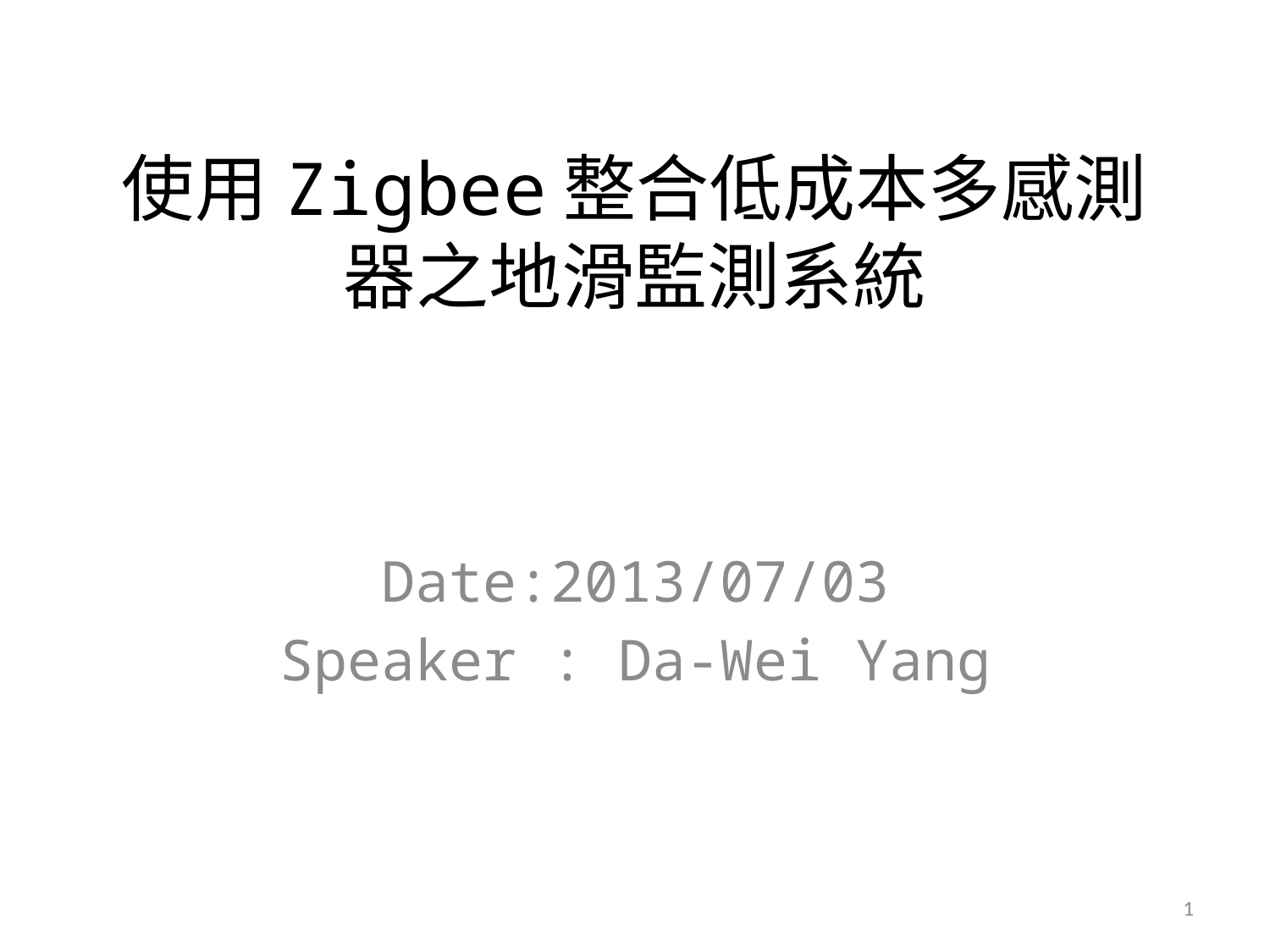

# 使用Zigbee整合低成本多感測器之地滑監測系統
Date:2013/07/03
Speaker : Da-Wei Yang

1